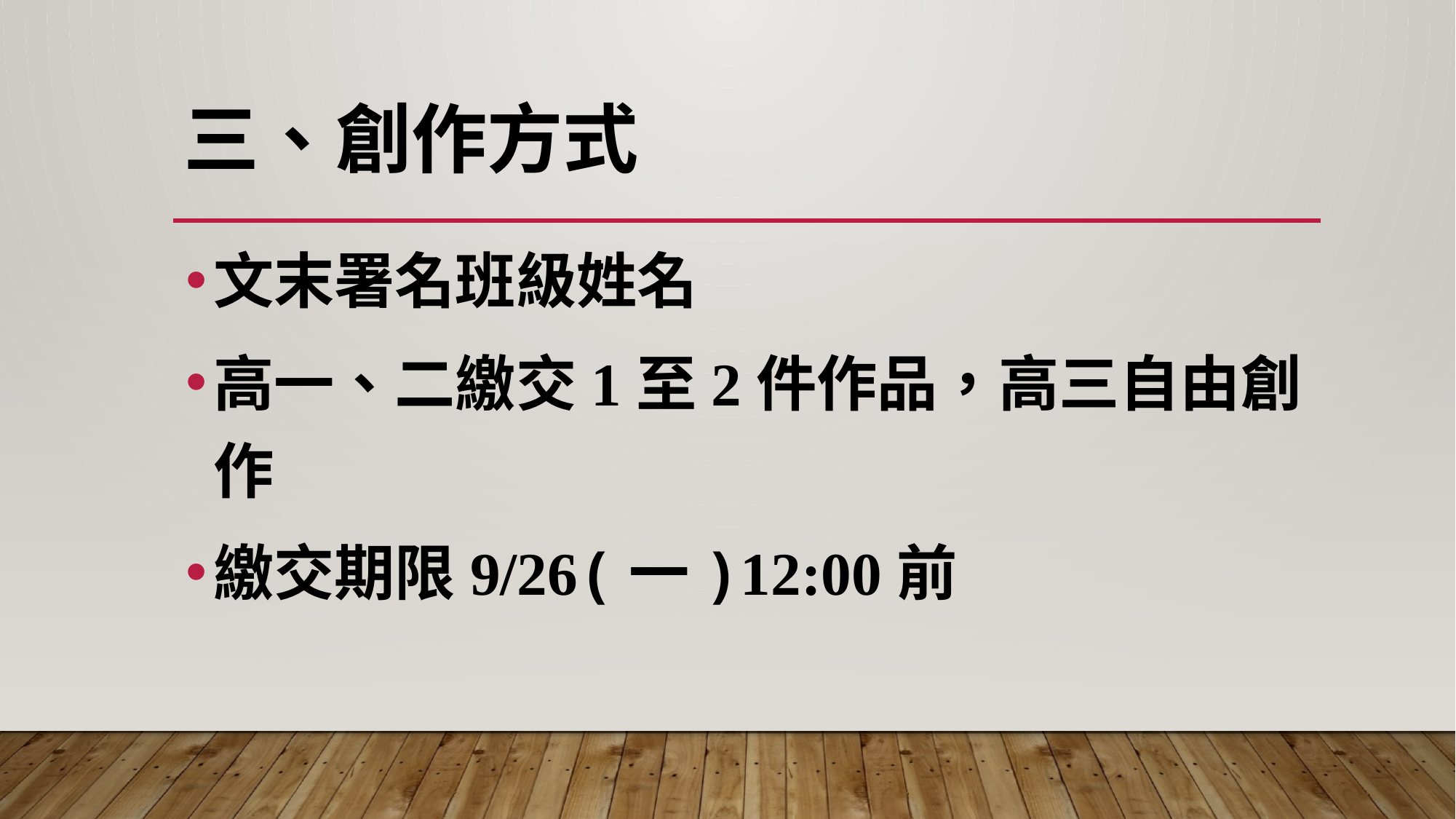

# 三、創作方式
文末署名班級姓名
高一、二繳交1至2件作品，高三自由創作
繳交期限9/26(一)12:00前